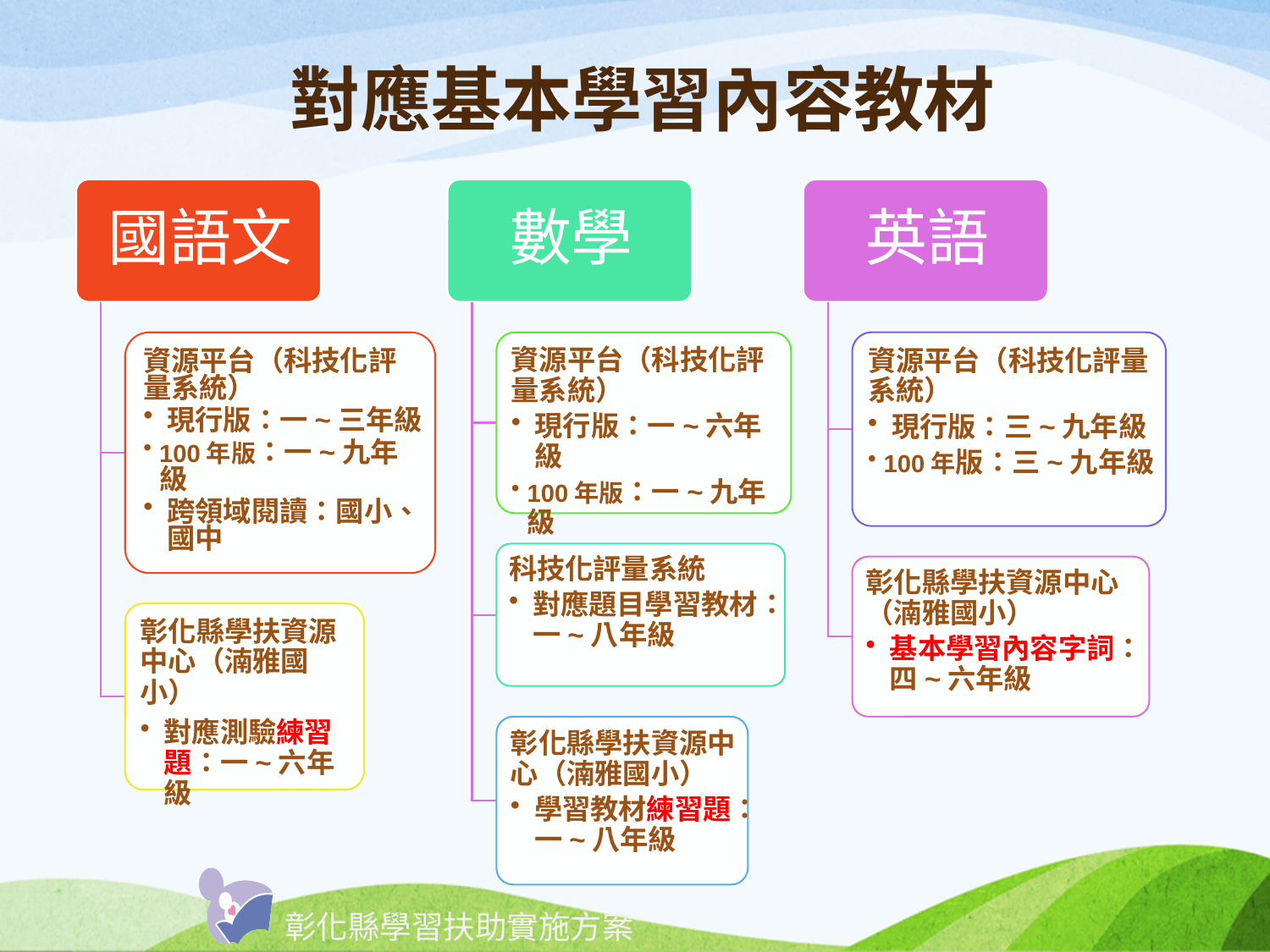

# 對應基本學習內容教材
國語文
資源平台（科技化評量系統）
現行版：一~三年級
100年版：一~九年級
跨領域閱讀：國小、國中
彰化縣學扶資源中心（湳雅國小）
對應測驗練習題：一~六年級
數學
資源平台（科技化評量系統）
現行版：一~六年級
100年版：一~九年級
科技化評量系統
對應題目學習教材：一~八年級
彰化縣學扶資源中心（湳雅國小）
學習教材練習題：一~八年級
英語
資源平台（科技化評量系統）
現行版：三~九年級
100年版：三~九年級
彰化縣學扶資源中心（湳雅國小）
基本學習內容字詞：四~六年級